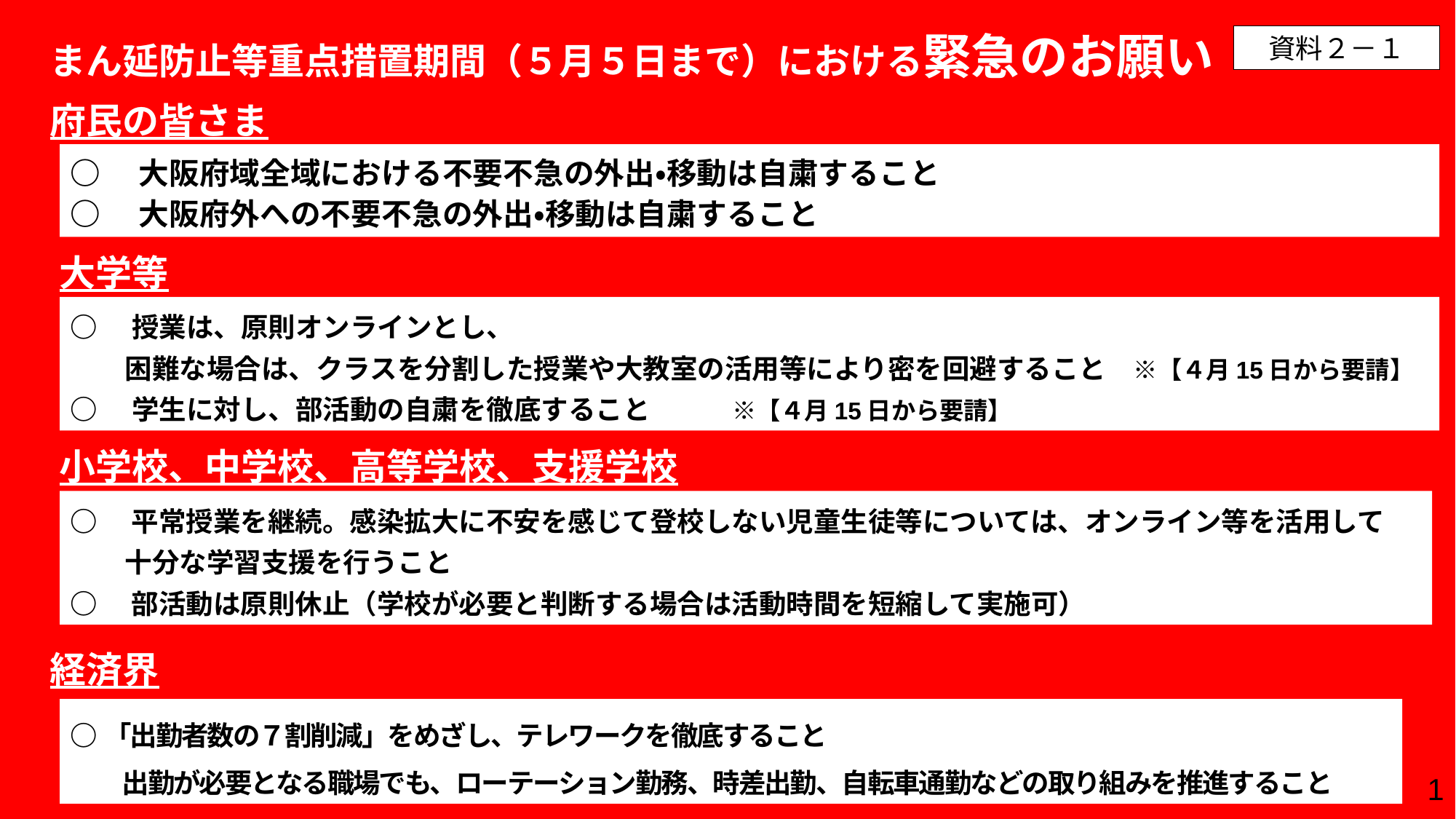

まん延防止等重点措置期間（５月５日まで）における緊急のお願い
資料２－１
府民の皆さま
○　大阪府域全域における不要不急の外出・移動は自粛すること
○　大阪府外への不要不急の外出・移動は自粛すること
大学等

○　授業は、原則オンラインとし、
　　困難な場合は、クラスを分割した授業や大教室の活用等により密を回避すること　※【４月15日から要請】
○　学生に対し、部活動の自粛を徹底すること　　　※【４月15日から要請】
小学校、中学校、高等学校、支援学校

○　平常授業を継続。感染拡大に不安を感じて登校しない児童生徒等については、オンライン等を活用して
　　十分な学習支援を行うこと
○　部活動は原則休止（学校が必要と判断する場合は活動時間を短縮して実施可）

経済界

○「出勤者数の７割削減」をめざし、テレワークを徹底すること
　　出勤が必要となる職場でも、ローテーション勤務、時差出勤、自転車通勤などの取り組みを推進すること
1